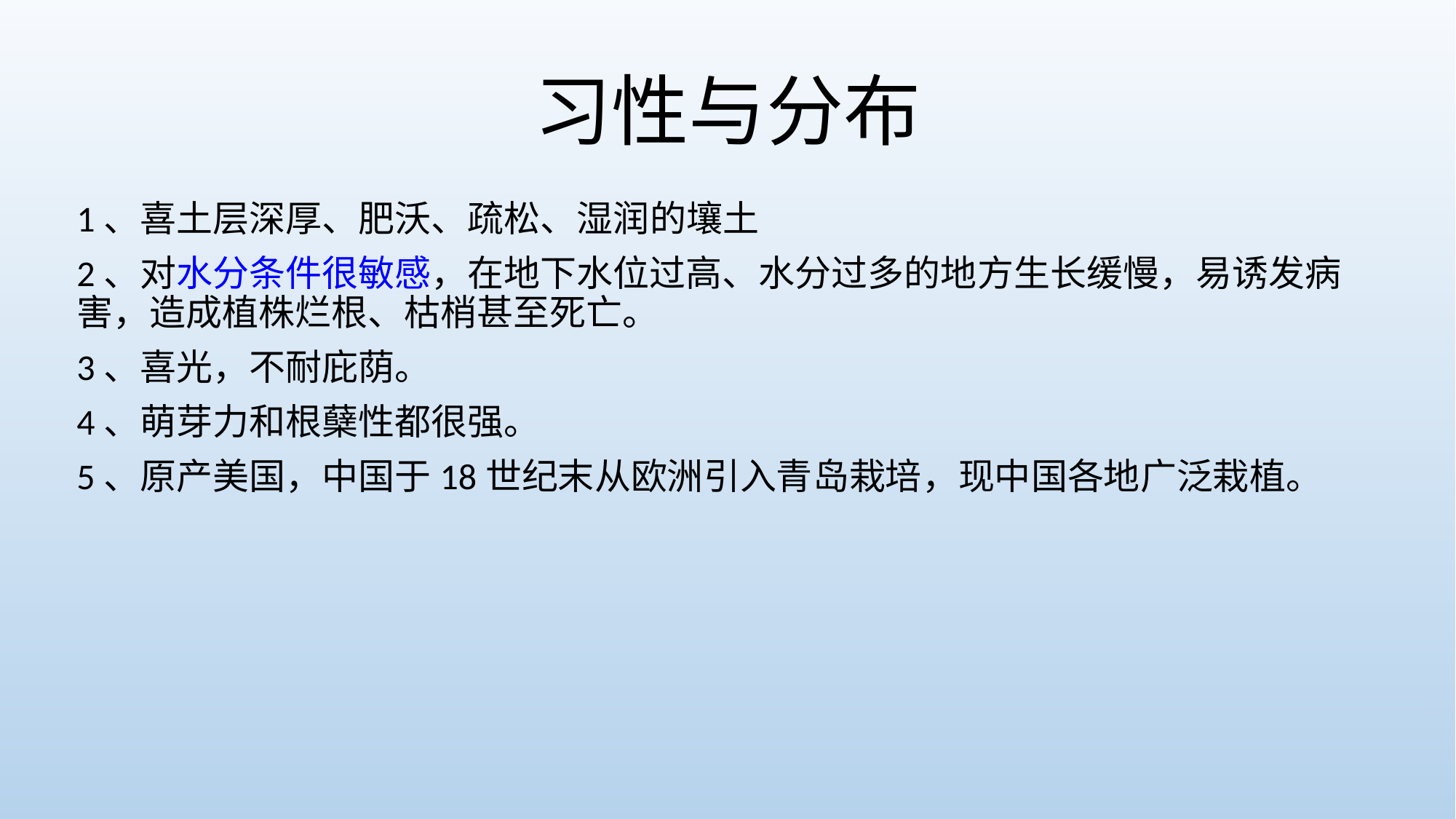

# 习性与分布
1、喜土层深厚、肥沃、疏松、湿润的壤土
2、对水分条件很敏感，在地下水位过高、水分过多的地方生长缓慢，易诱发病害，造成植株烂根、枯梢甚至死亡。
3、喜光，不耐庇荫。
4、萌芽力和根蘖性都很强。
5、原产美国，中国于18世纪末从欧洲引入青岛栽培，现中国各地广泛栽植。